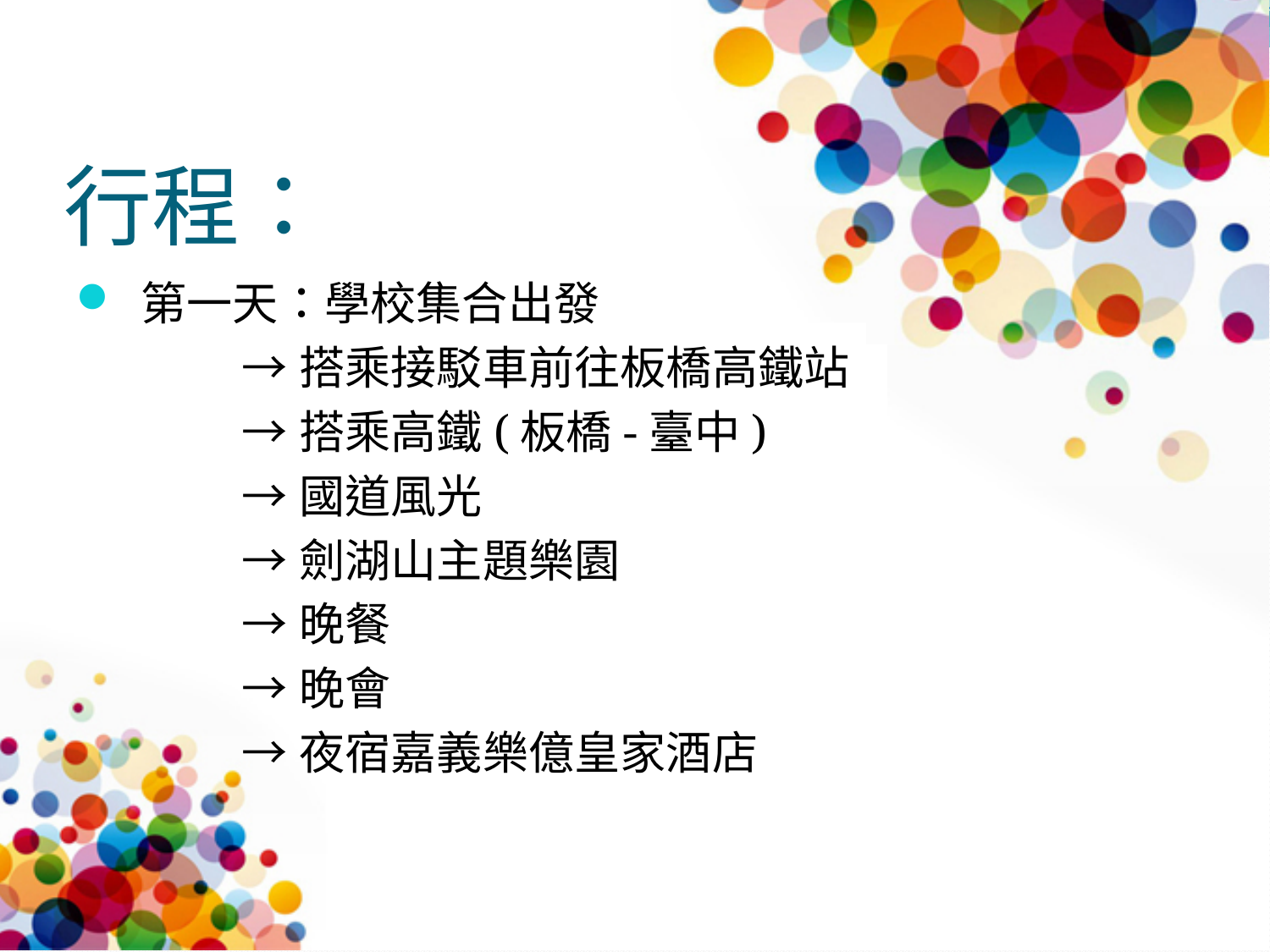

# 行程：
 第一天：學校集合出發
                →搭乘接駁車前往板橋高鐵站
                →搭乘高鐵(板橋-臺中)
                →國道風光
                →劍湖山主題樂園
                →晚餐
                →晚會
                →夜宿嘉義樂億皇家酒店